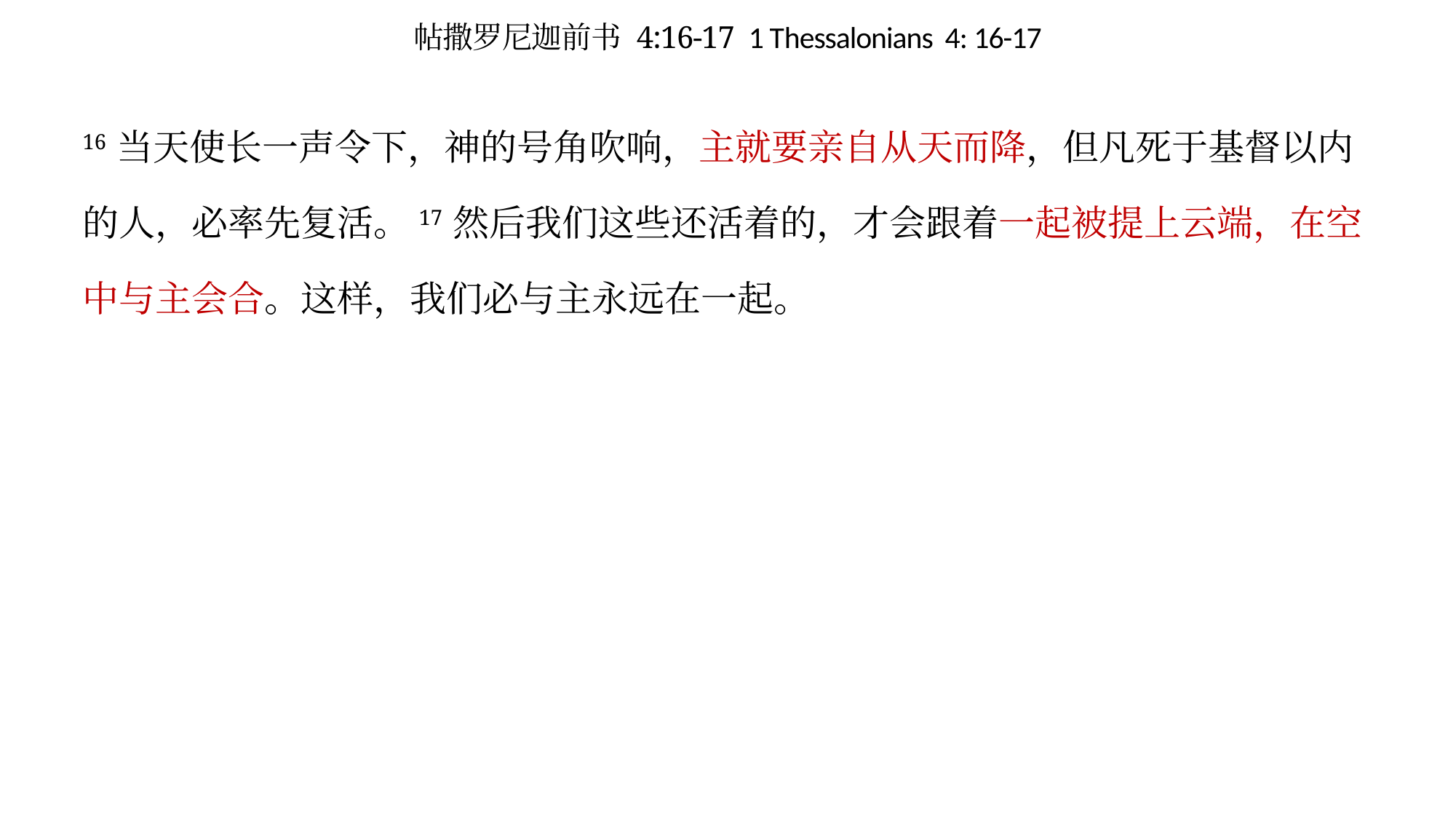

# 帖撒罗尼迦前书 4:16-17  1 Thessalonians  4: 16-17
16 当天使长一声令下，神的号角吹响，主就要亲自从天而降，但凡死于基督以内的人，必率先复活。17 然后我们这些还活着的，才会跟着一起被提上云端，在空中与主会合。这样，我们必与主永远在一起。